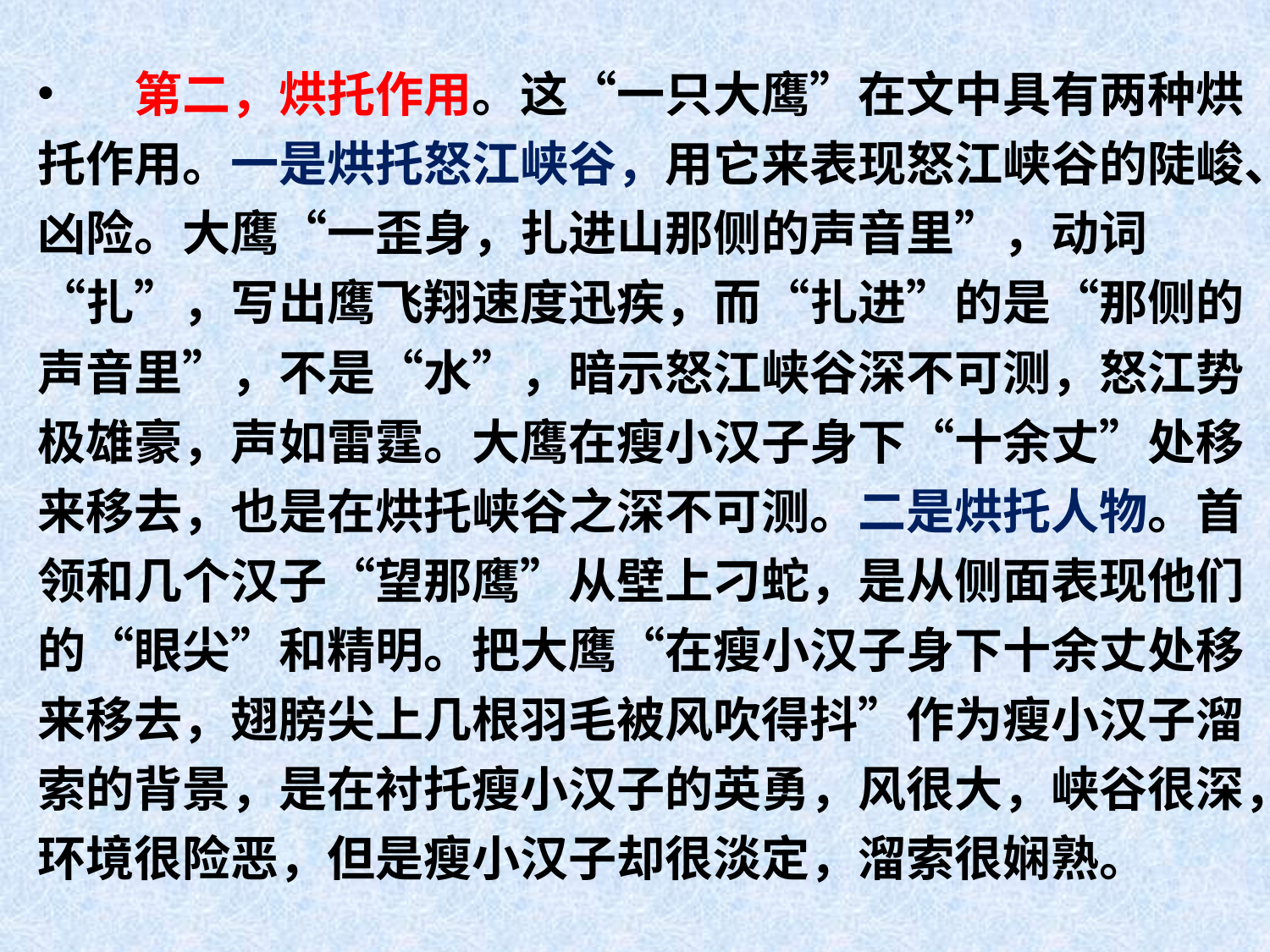

第二，烘托作用。这“一只大鹰”在文中具有两种烘托作用。一是烘托怒江峡谷，用它来表现怒江峡谷的陡峻、凶险。大鹰“一歪身，扎进山那侧的声音里”，动词“扎”，写出鹰飞翔速度迅疾，而“扎进”的是“那侧的声音里”，不是“水”，暗示怒江峡谷深不可测，怒江势极雄豪，声如雷霆。大鹰在瘦小汉子身下“十余丈”处移来移去，也是在烘托峡谷之深不可测。二是烘托人物。首领和几个汉子“望那鹰”从壁上刁蛇，是从侧面表现他们的“眼尖”和精明。把大鹰“在瘦小汉子身下十余丈处移来移去，翅膀尖上几根羽毛被风吹得抖”作为瘦小汉子溜索的背景，是在衬托瘦小汉子的英勇，风很大，峡谷很深，环境很险恶，但是瘦小汉子却很淡定，溜索很娴熟。